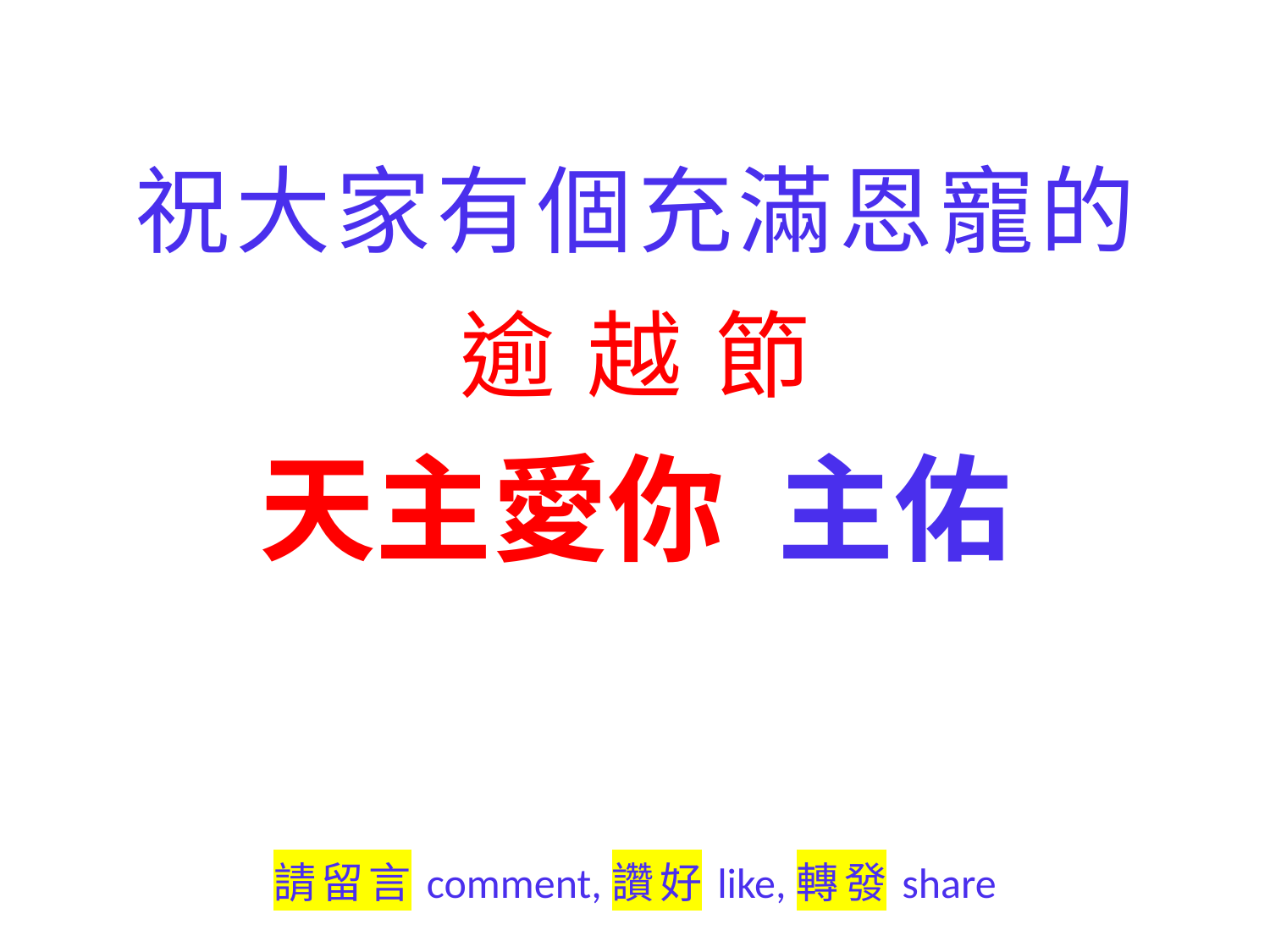

祝大家有個充滿恩寵的
逾 越 節
天主愛你  主佑

請留言comment,讚好like,轉發share